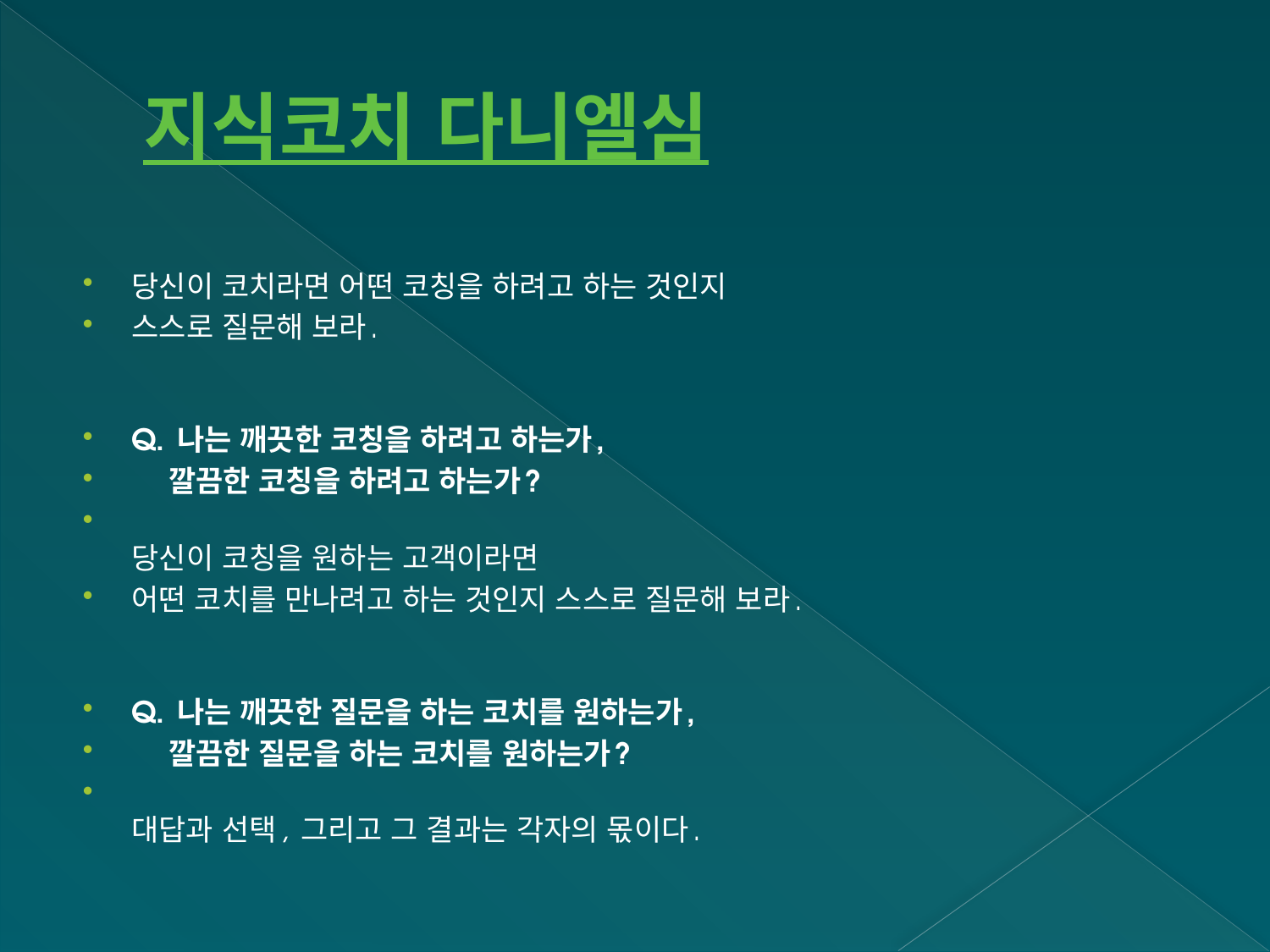

# 지식코치 다니엘심
당신이 코치라면 어떤 코칭을 하려고 하는 것인지
스스로 질문해 보라.
Q. 나는 깨끗한 코칭을 하려고 하는가,
    깔끔한 코칭을 하려고 하는가?
당신이 코칭을 원하는 고객이라면
어떤 코치를 만나려고 하는 것인지 스스로 질문해 보라.
Q. 나는 깨끗한 질문을 하는 코치를 원하는가,
    깔끔한 질문을 하는 코치를 원하는가?
대답과 선택, 그리고 그 결과는 각자의 몫이다.